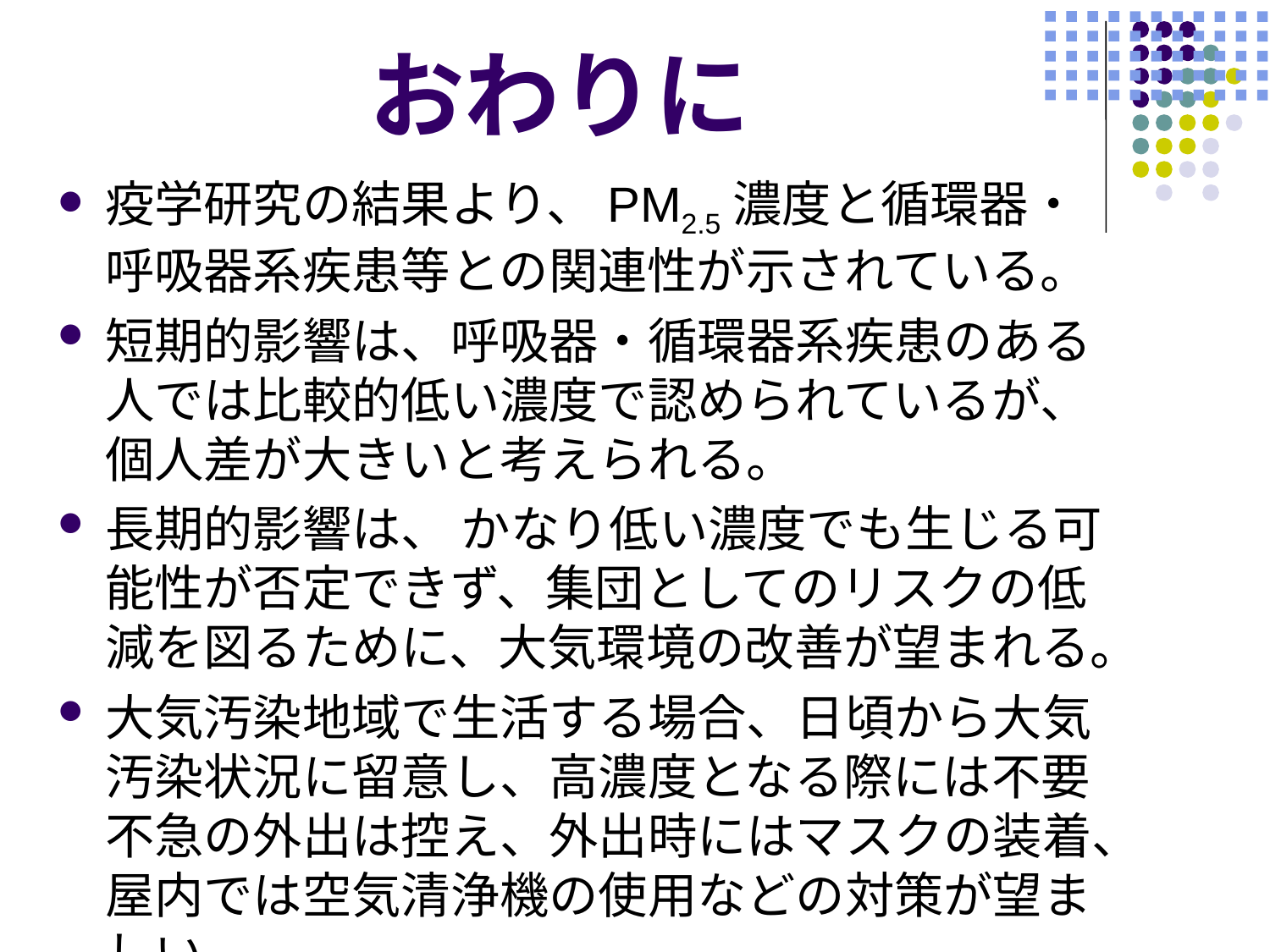

# おわりに
疫学研究の結果より、PM2.5濃度と循環器・呼吸器系疾患等との関連性が示されている。
短期的影響は、呼吸器・循環器系疾患のある人では比較的低い濃度で認められているが、個人差が大きいと考えられる。
長期的影響は、 かなり低い濃度でも生じる可能性が否定できず、集団としてのリスクの低減を図るために、大気環境の改善が望まれる。
大気汚染地域で生活する場合、日頃から大気汚染状況に留意し、高濃度となる際には不要不急の外出は控え、外出時にはマスクの装着、屋内では空気清浄機の使用などの対策が望ましい。